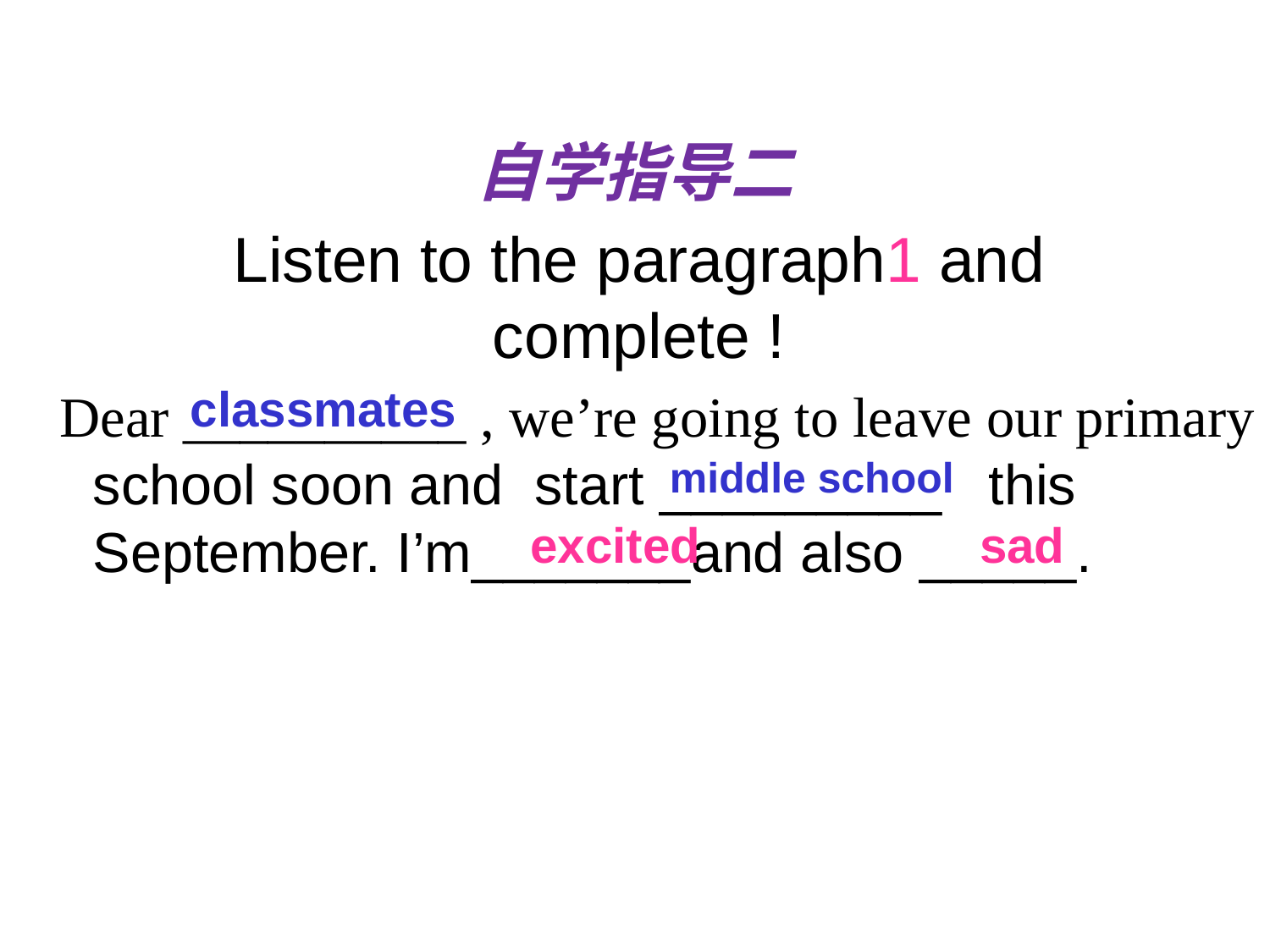

自学指导二
Listen to the paragraph1 and complete !
classmates
 Dear __________ , we’re going to leave our primary school soon and  start _________   this September. I’m_______and also _____.
middle school
excited
sad